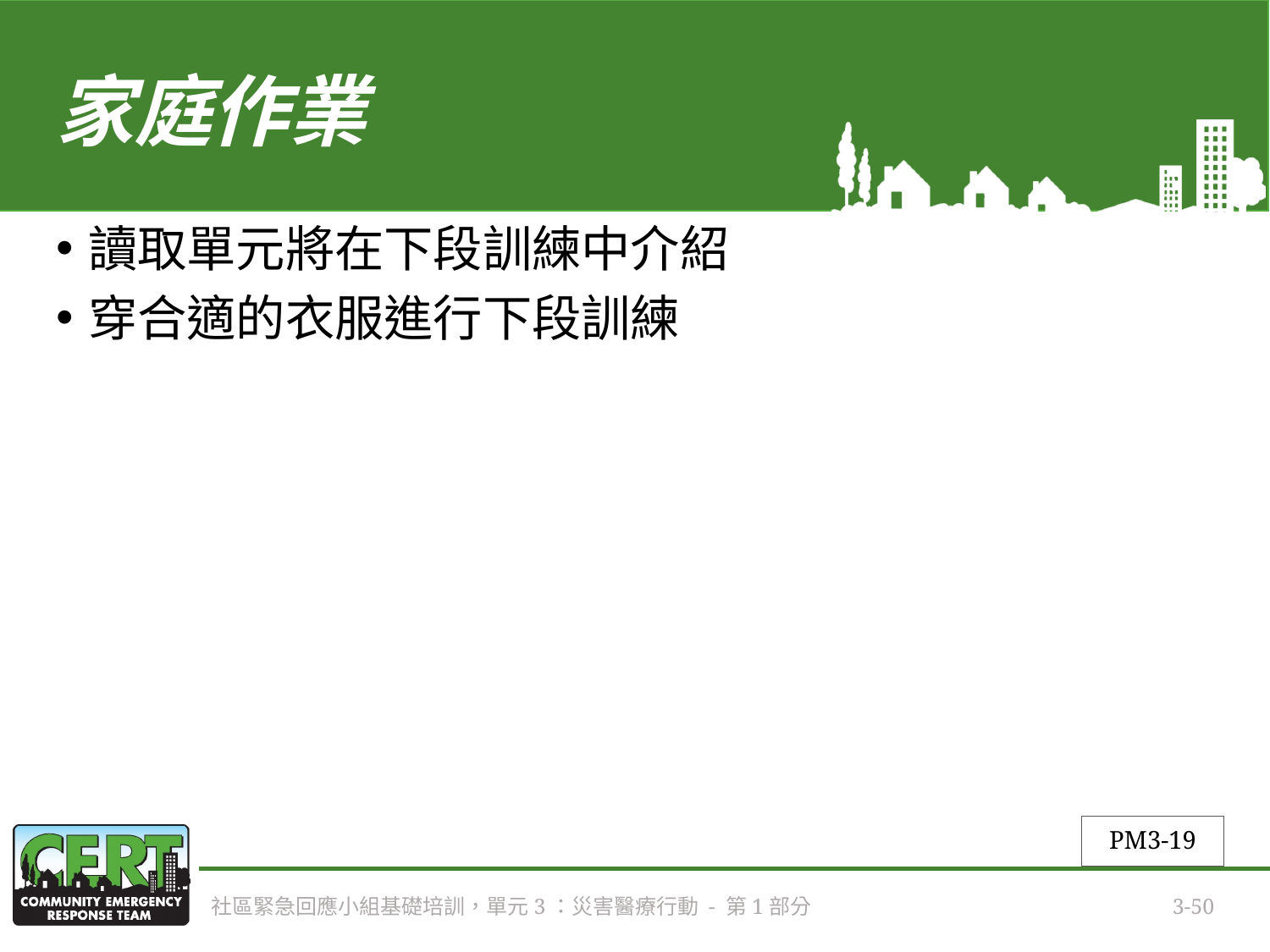

# 家庭作業
讀取單元將在下段訓練中介紹
穿合適的衣服進行下段訓練
PM3-19
社區緊急回應小組基礎培訓，單元3：災害醫療行動 - 第1部分
3-50